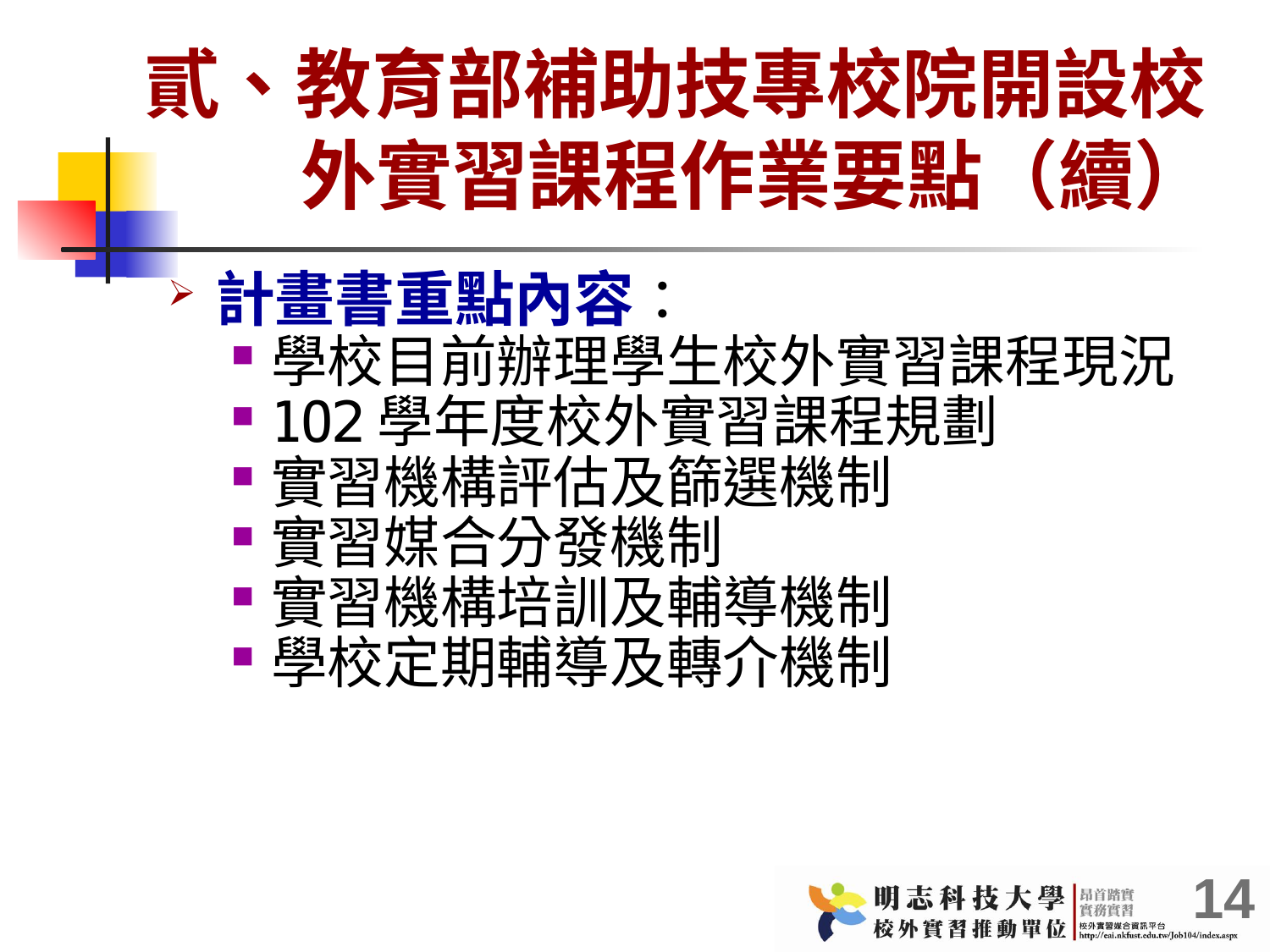

# 貳、教育部補助技專校院開設校外實習課程作業要點（續）
計畫書重點內容：
學校目前辦理學生校外實習課程現況
102學年度校外實習課程規劃
實習機構評估及篩選機制
實習媒合分發機制
實習機構培訓及輔導機制
學校定期輔導及轉介機制

14